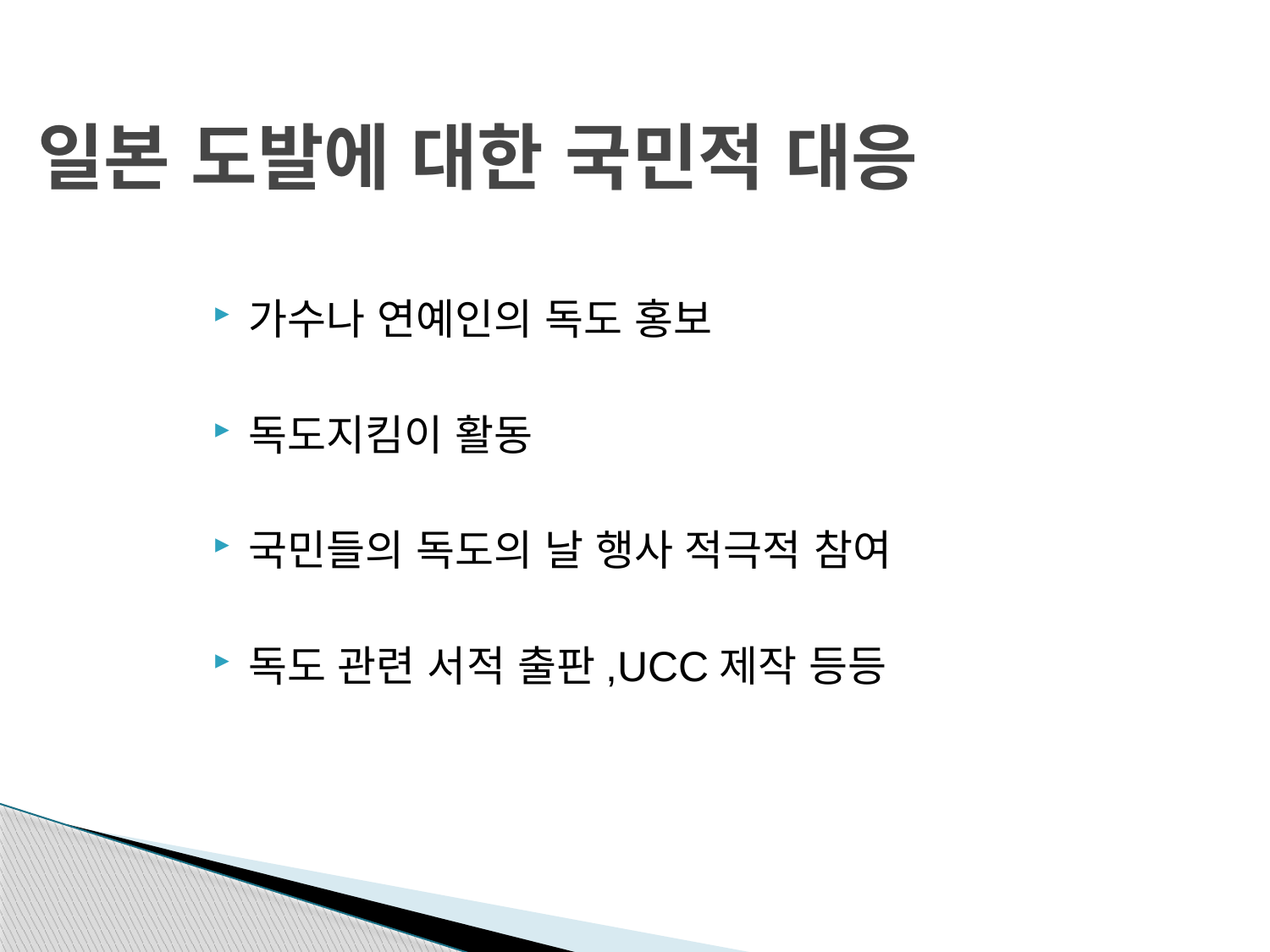

# 일본 도발에 대한 국민적 대응
가수나 연예인의 독도 홍보

독도지킴이 활동

국민들의 독도의 날 행사 적극적 참여

독도 관련 서적 출판,UCC제작 등등